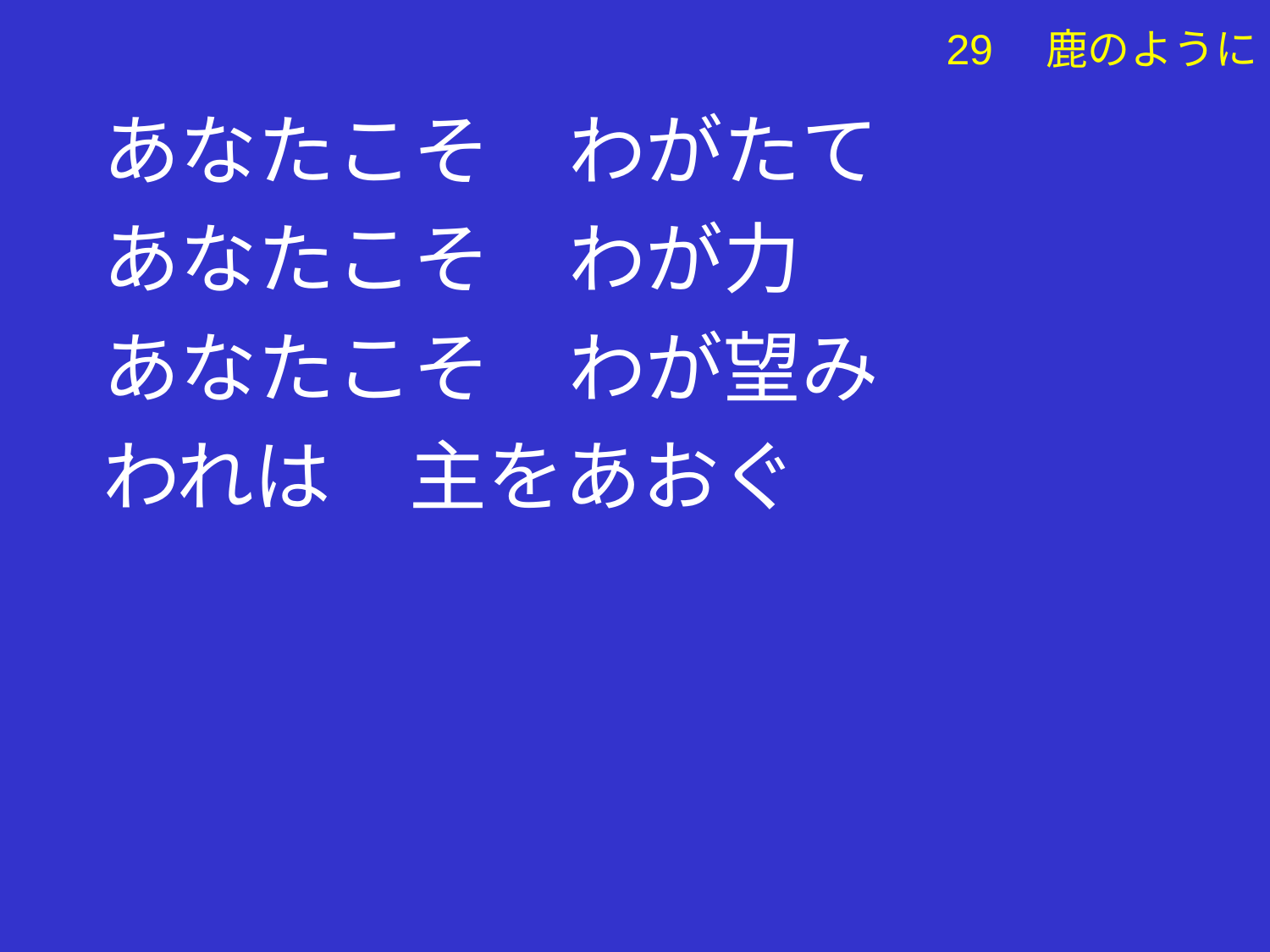

あなたこそ　わがたて
あなたこそ　わが力
あなたこそ　わが望み
われは　主をあおぐ
# 29　鹿のように